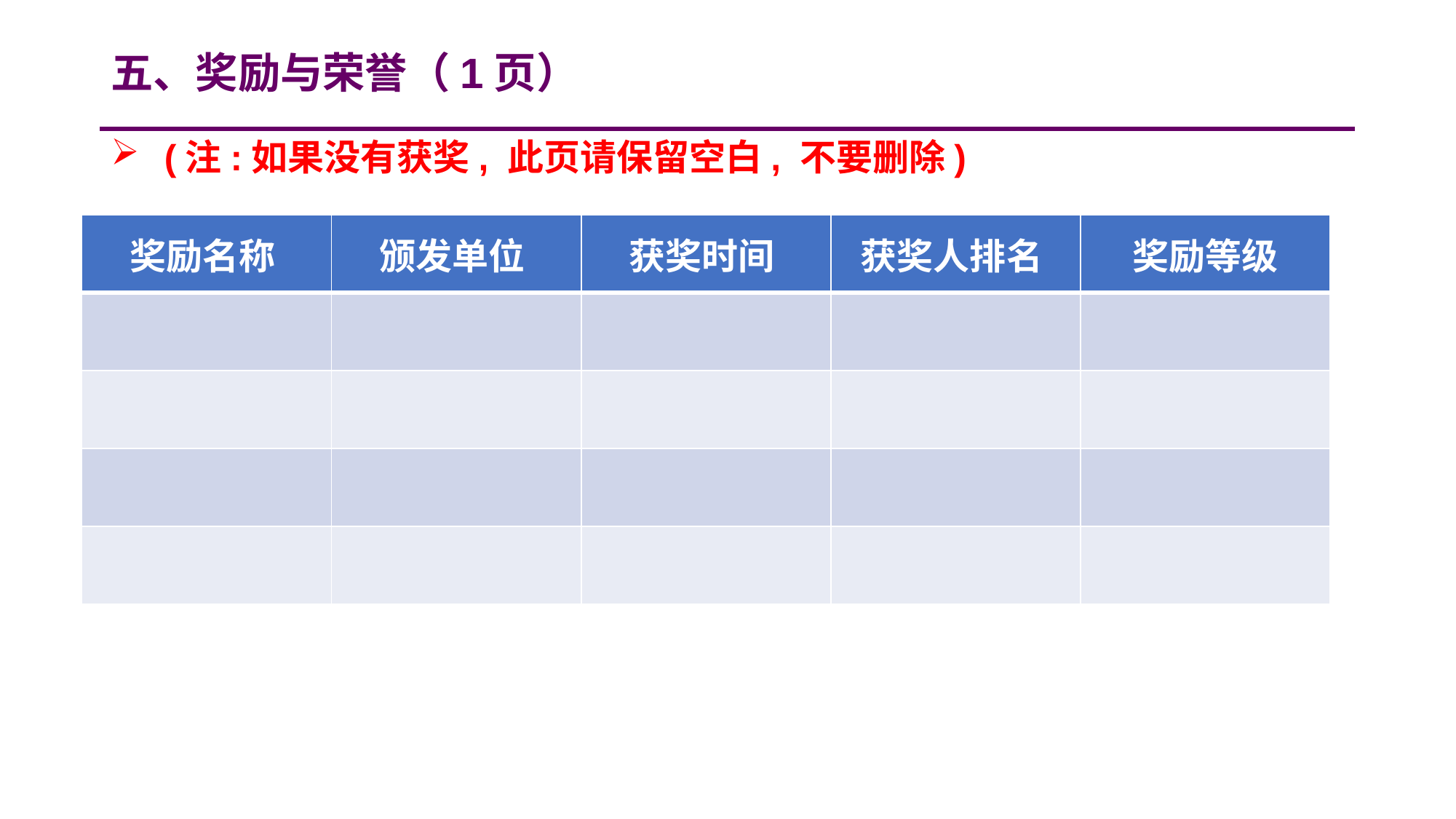

# 五、奖励与荣誉（1页）
(注:如果没有获奖, 此页请保留空白, 不要删除)
| 奖励名称 | 颁发单位 | 获奖时间 | 获奖人排名 | 奖励等级 |
| --- | --- | --- | --- | --- |
|  |  |  |  |  |
|  |  |  |  |  |
|  |  |  |  |  |
|  |  |  |  |  |